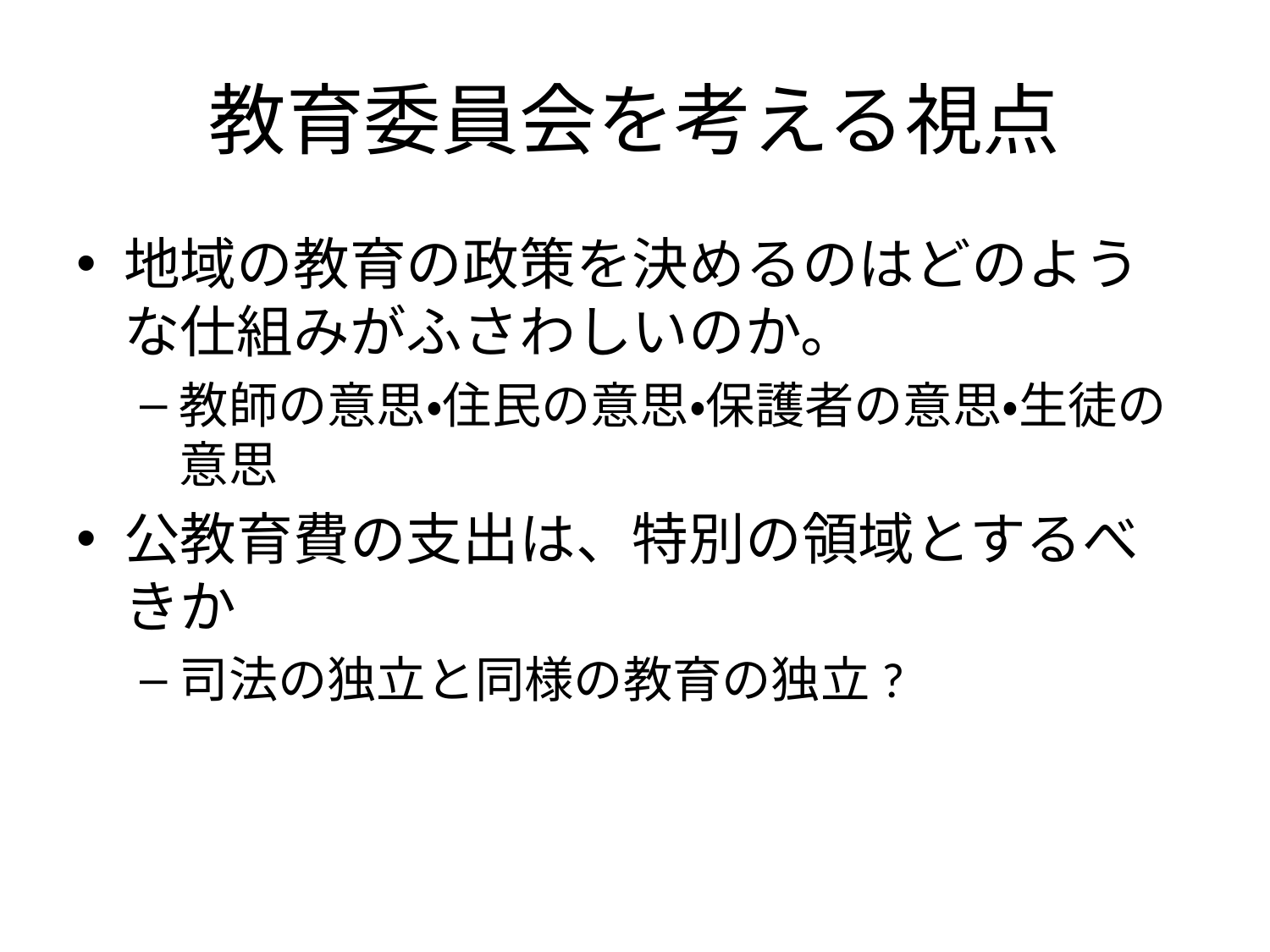

# 教育委員会を考える視点
地域の教育の政策を決めるのはどのような仕組みがふさわしいのか。
教師の意思・住民の意思・保護者の意思・生徒の意思
公教育費の支出は、特別の領域とするべきか
司法の独立と同様の教育の独立?